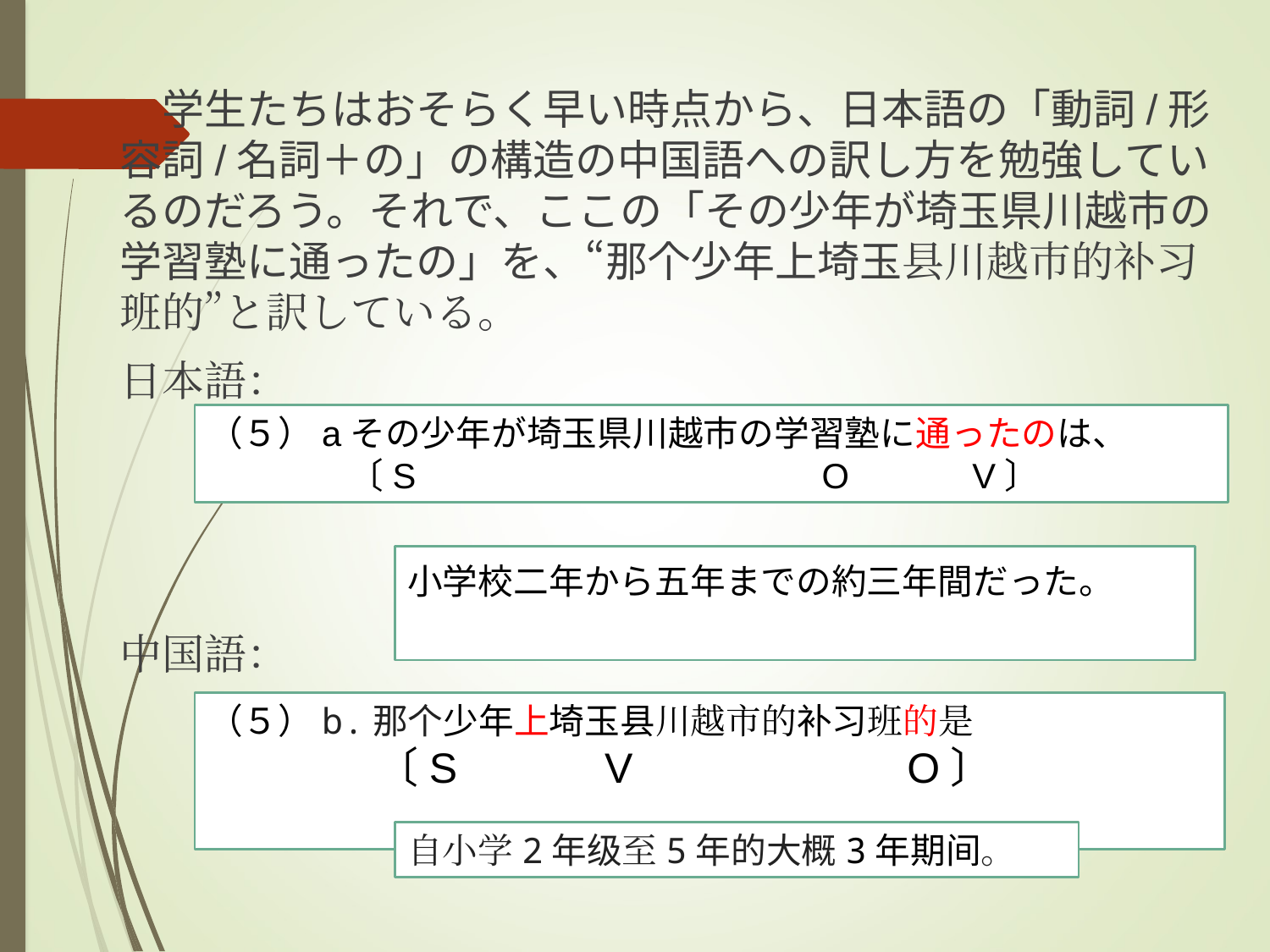

学生たちはおそらく早い時点から、日本語の「動詞/形容詞/名詞＋の」の構造の中国語への訳し方を勉強しているのだろう。それで、ここの「その少年が埼玉県川越市の学習塾に通ったの」を、“那个少年上埼玉县川越市的补习班的”と訳している。
日本語：

中国語：

（５）aその少年が埼玉県川越市の学習塾に通ったのは、
　　　　〔S　　　　　　　　　　　O　　　V〕
小学校二年から五年までの約三年間だった。
（５）b.那个少年上埼玉县川越市的补习班的是
　　　　〔S　　　V　　　　　　O〕
自小学2年级至5年的大概3年期间。